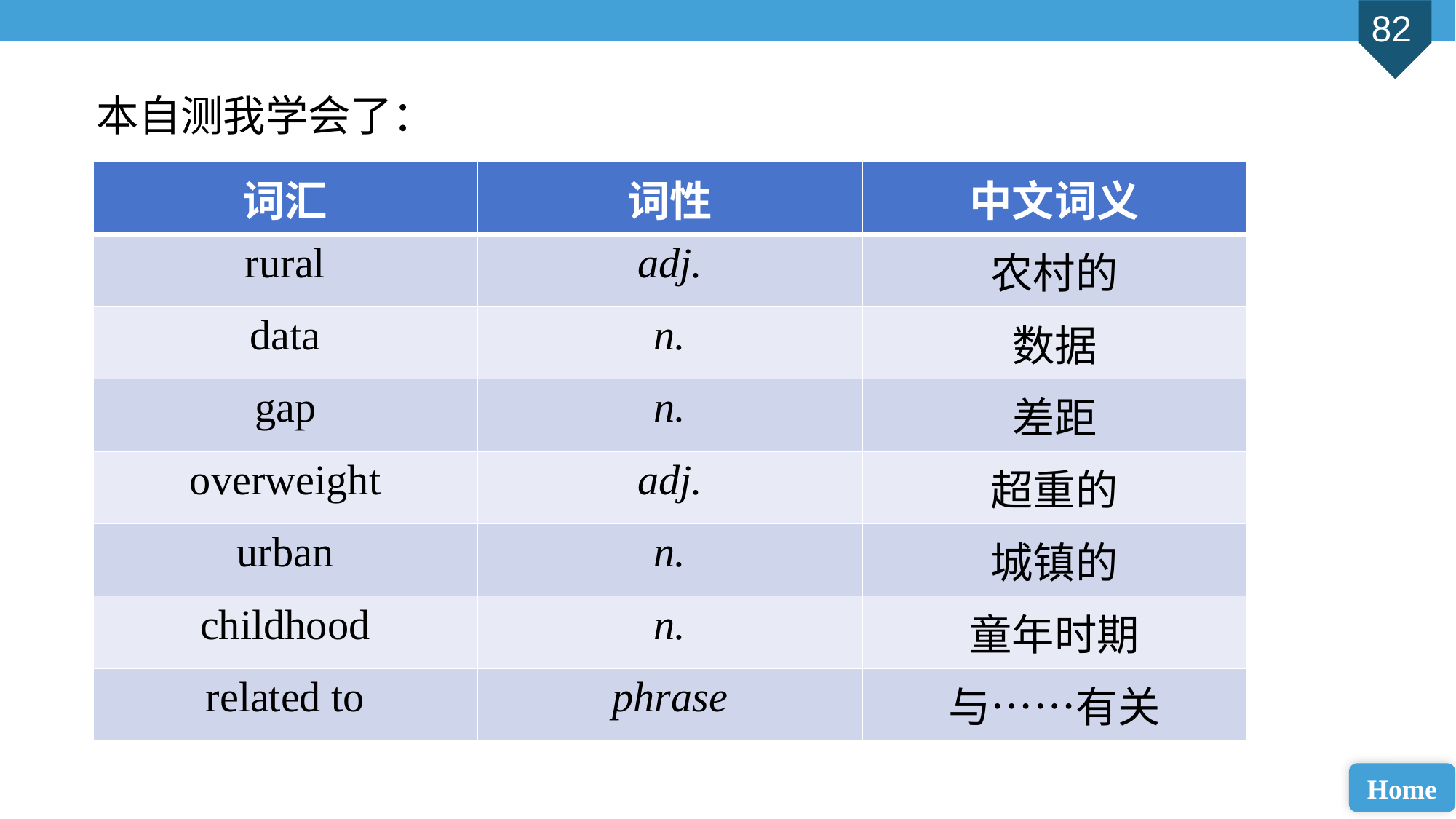

本自测我学会了：
| 词汇 | 词性 | 中文词义 |
| --- | --- | --- |
| rural | adj. | 农村的 |
| data | n. | 数据 |
| gap | n. | 差距 |
| overweight | adj. | 超重的 |
| urban | n. | 城镇的 |
| childhood | n. | 童年时期 |
| related to | phrase | 与……有关 |